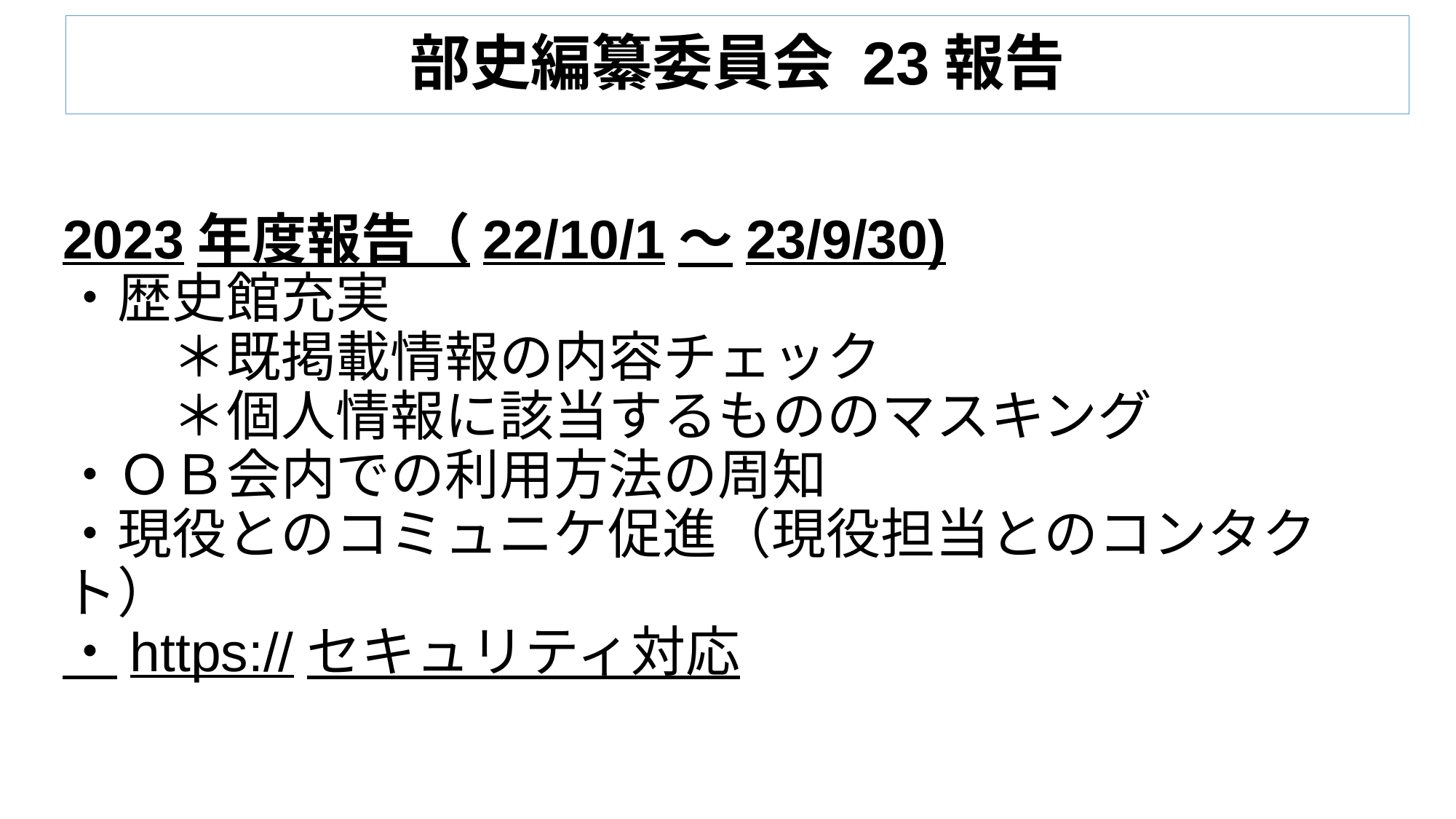

# 部史編纂委員会 23報告
2023年度報告（22/10/1～23/9/30)
・歴史館充実
　　＊既掲載情報の内容チェック
　　＊個人情報に該当するもののマスキング
・ＯＢ会内での利用方法の周知
・現役とのコミュニケ促進（現役担当とのコンタクト）
・https://セキュリティ対応